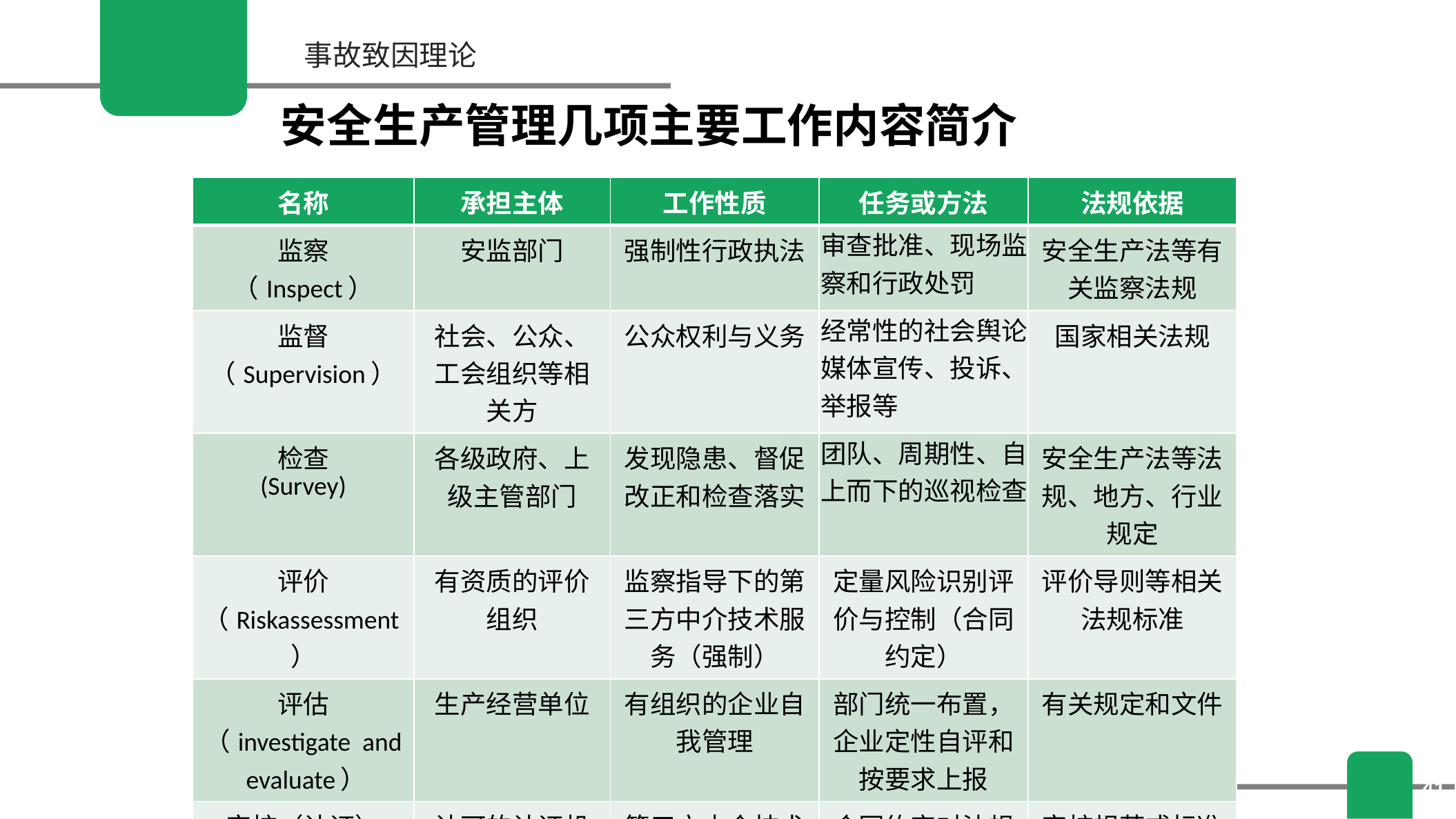

事故致因理论
安全生产管理几项主要工作内容简介
| 名称 | 承担主体 | 工作性质 | 任务或方法 | 法规依据 |
| --- | --- | --- | --- | --- |
| 监察 （Inspect） | 安监部门 | 强制性行政执法 | 审查批准、现场监察和行政处罚 | 安全生产法等有关监察法规 |
| 监督 （Supervision） | 社会、公众、工会组织等相关方 | 公众权利与义务 | 经常性的社会舆论媒体宣传、投诉、举报等 | 国家相关法规 |
| 检查 (Survey) | 各级政府、上级主管部门 | 发现隐患、督促改正和检查落实 | 团队、周期性、自上而下的巡视检查 | 安全生产法等法规、地方、行业规定 |
| 评价 （Riskassessment） | 有资质的评价组织 | 监察指导下的第三方中介技术服务（强制） | 定量风险识别评价与控制（合同约定） | 评价导则等相关法规标准 |
| 评估 （investigate and evaluate） | 生产经营单位 | 有组织的企业自我管理 | 部门统一布置，企业定性自评和按要求上报 | 有关规定和文件 |
| 审核（认证） （Audit） | 认可的认证机构 | 第三方中介技术服务（自愿） | 合同约定对法规和承诺的符合性审核 | 审核规范或标准 |
|  |  |  |  |  |
| --- | --- | --- | --- | --- |
|  |  |  |  |  |
|  |  |  |  |  |
|  |  |  |  |  |
|  |  |  |  |  |
|  |  |  |  |  |
|  |  |  |  |  |
41